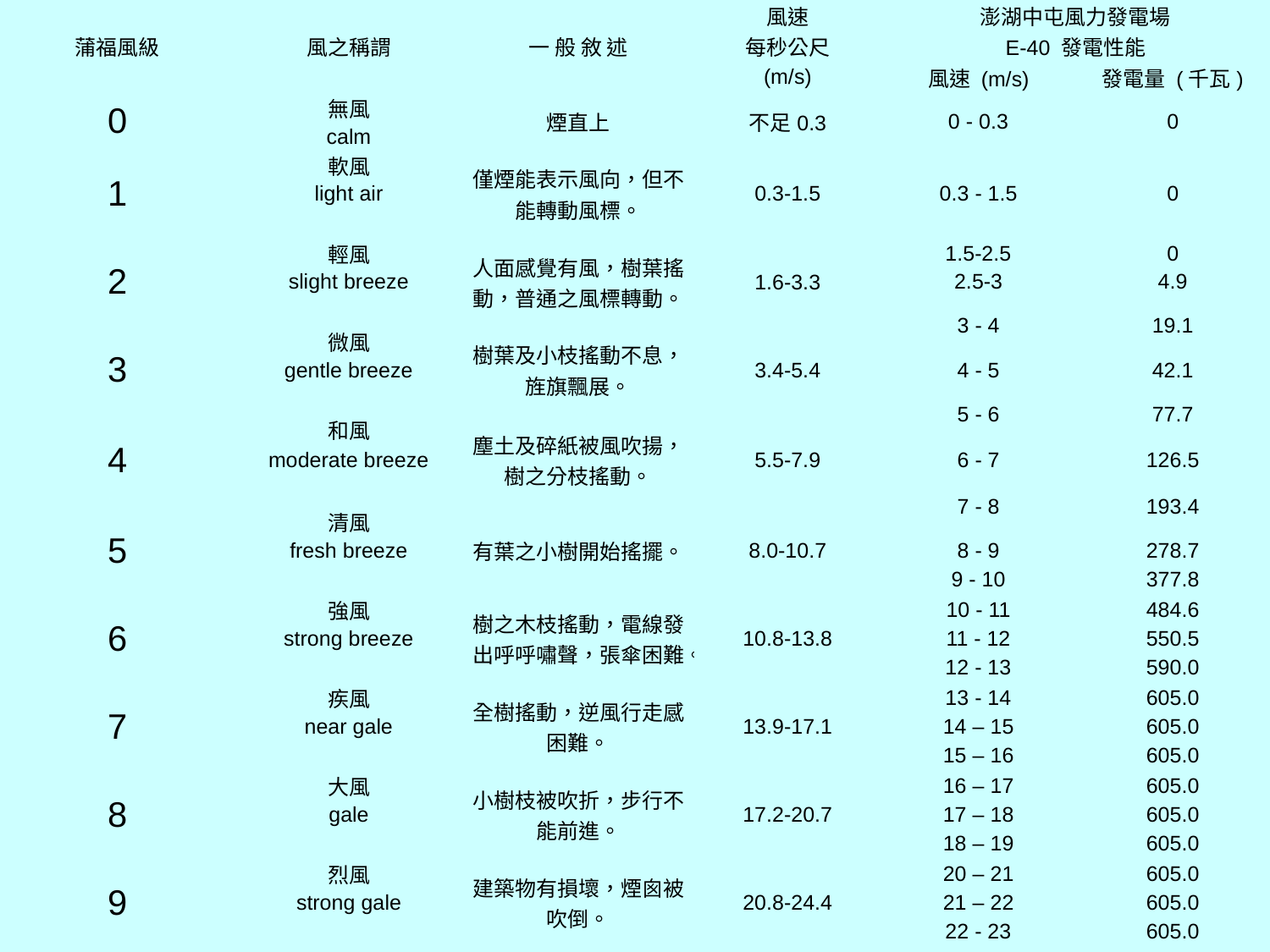

| 蒲福風級 | 風之稱謂 | 一 般 敘 述 | 風速 | 澎湖中屯風力發電場 |  |
| --- | --- | --- | --- | --- | --- |
|  |  |  | 每秒公尺 | E-40 發電性能 |  |
|  |  |  | (m/s) | 風速 (m/s) | 發電量 (千瓦) |
| 0 | 無風 | 煙直上 | 不足0.3 | 0 - 0.3 | 0 |
|  | calm |  |  |  |  |
| 1 | 軟風 | 僅煙能表示風向，但不能轉動風標。 | 0.3-1.5 | 0.3 - 1.5 | 0 |
|  | light air |  |  |  |  |
|  |  |  |  |  |  |
| 2 | 輕風 | 人面感覺有風，樹葉搖動，普通之風標轉動。 | 1.6-3.3 | 1.5-2.5 | 0 |
|  | slight breeze |  |  | 2.5-3 | 4.9 |
|  |  |  |  | 3 - 4 | 19.1 |
| 3 | 微風 | 樹葉及小枝搖動不息， 旌旗飄展。 | 3.4-5.4 |  |  |
|  | gentle breeze |  |  | 4 - 5 | 42.1 |
|  |  |  |  | 5 - 6 | 77.7 |
| 4 | 和風 | 塵土及碎紙被風吹揚， 樹之分枝搖動。 | 5.5-7.9 |  |  |
|  | moderate breeze |  |  | 6 - 7 | 126.5 |
|  |  |  |  | 7 - 8 | 193.4 |
| 5 | 清風 | 有葉之小樹開始搖擺。 | 8.0-10.7 |  |  |
|  | fresh breeze |  |  | 8 - 9 | 278.7 |
|  |  |  |  | 9 - 10 | 377.8 |
| 6 | 強風 | 樹之木枝搖動，電線發 出呼呼嘯聲，張傘困難。 | 10.8-13.8 | 10 - 11 | 484.6 |
|  | strong breeze |  |  | 11 - 12 | 550.5 |
|  |  |  |  | 12 - 13 | 590.0 |
| 7 | 疾風 | 全樹搖動，逆風行走感 困難。 | 13.9-17.1 | 13 - 14 | 605.0 |
|  | near gale |  |  | 14 – 15 | 605.0 |
|  |  |  |  | 15 – 16 | 605.0 |
| 8 | 大風 | 小樹枝被吹折，步行不 能前進。 | 17.2-20.7 | 16 – 17 | 605.0 |
|  | gale |  |  | 17 – 18 | 605.0 |
|  |  |  |  | 18 – 19 | 605.0 |
| 9 | 烈風 | 建築物有損壞，煙囪被 吹倒。 | 20.8-24.4 | 20 – 21 | 605.0 |
|  | strong gale |  |  | 21 – 22 | 605.0 |
|  |  |  |  | 22 - 23 | 605.0 |
| 10 | 狂風 | 樹被風拔起，建築物有 相當破壞。 | 24.5-28.4 | 23 - 24 | 605.0 |
|  | storm |  |  | 24 – 25 | 605.0 |
|  |  |  |  | 25 - 26 | 605.0 |